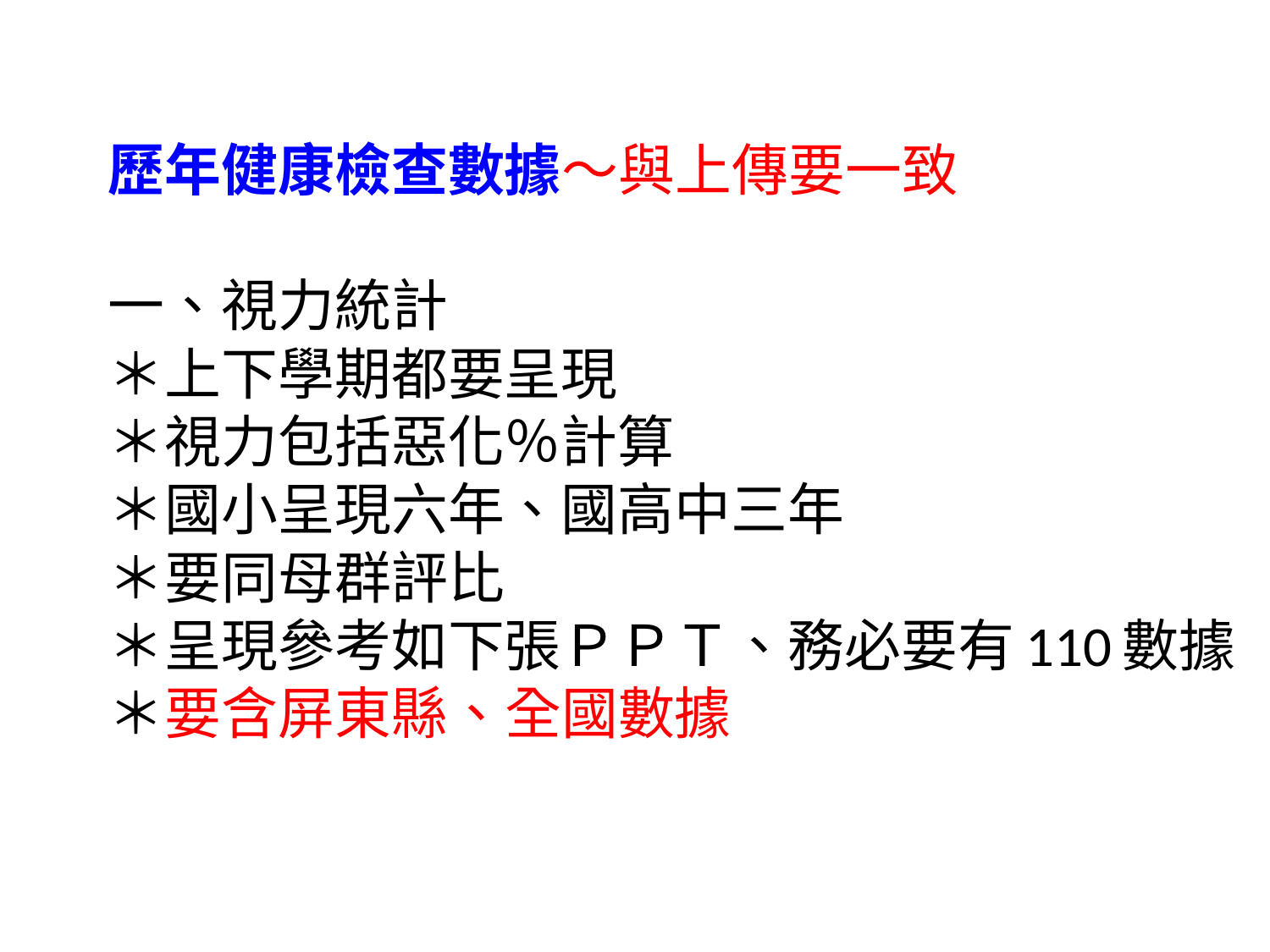

# 歷年健康檢查數據～與上傳要一致 一、視力統計 ＊上下學期都要呈現 ＊視力包括惡化％計算 ＊國小呈現六年、國高中三年 ＊要同母群評比 ＊呈現參考如下張ＰＰＴ、務必要有110數據 ＊要含屏東縣、全國數據